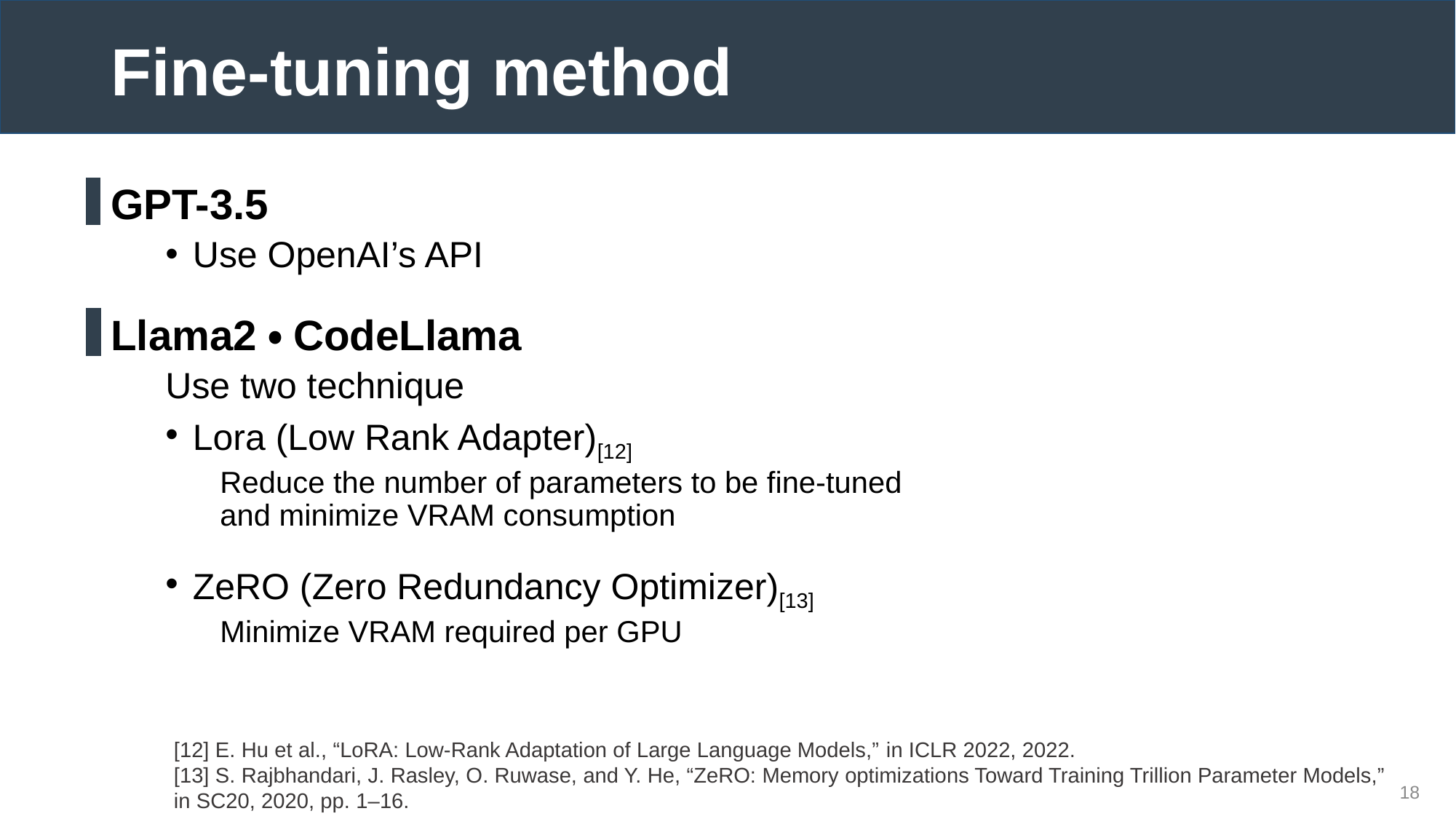

# Fine-tuning method
GPT-3.5
Use OpenAI’s API

Llama2・CodeLlama
Use two technique
Lora (Low Rank Adapter)[12]
Reduce the number of parameters to be fine-tuned
and minimize VRAM consumption

ZeRO (Zero Redundancy Optimizer)[13]
Minimize VRAM required per GPU

[12] E. Hu et al., “LoRA: Low-Rank Adaptation of Large Language Models,” in ICLR 2022, 2022.
[13] S. Rajbhandari, J. Rasley, O. Ruwase, and Y. He, “ZeRO: Memory optimizations Toward Training Trillion Parameter Models,” in SC20, 2020, pp. 1–16.
18